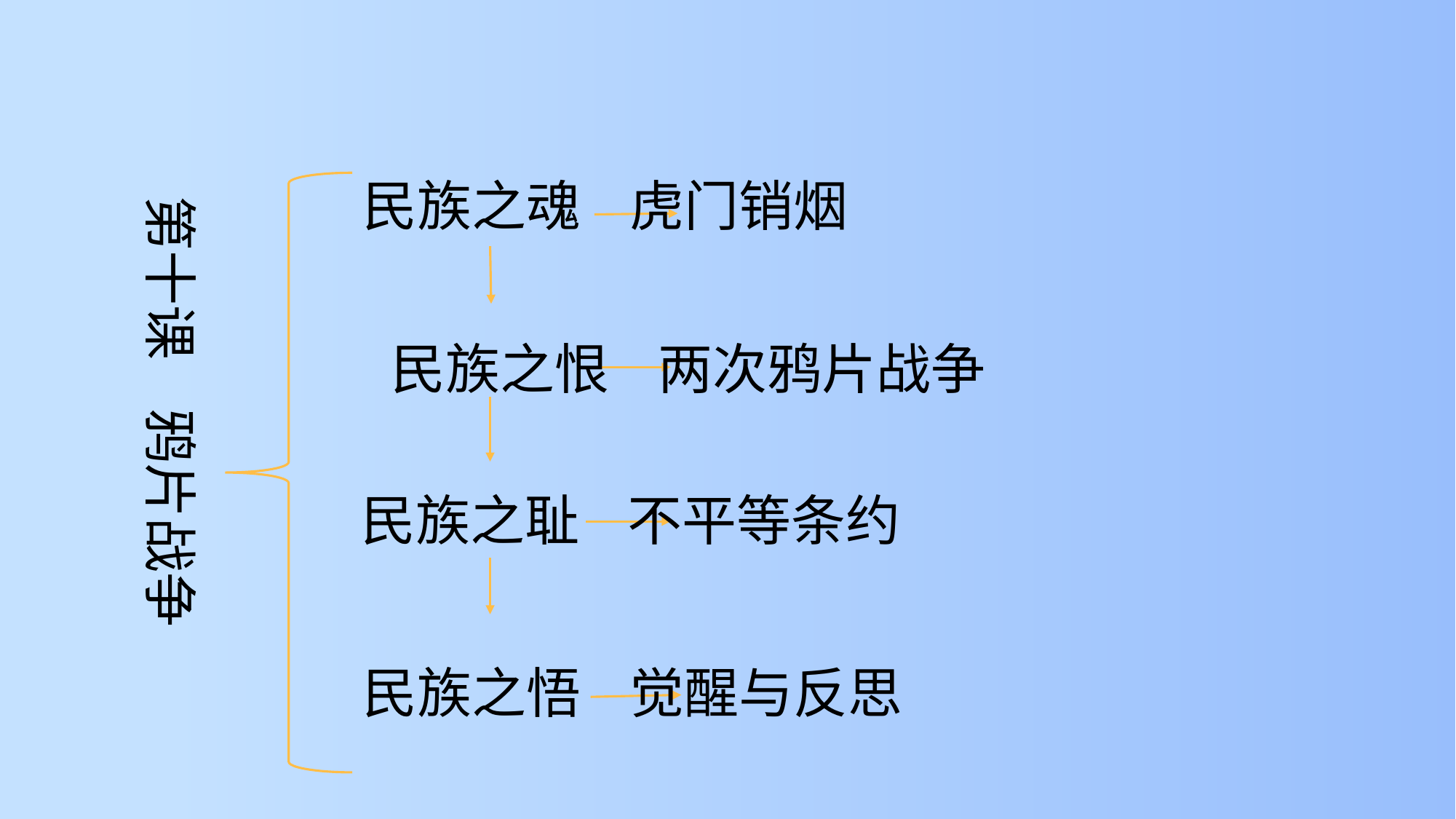

民族之魂    虎门销烟

第十课    鸦片战争
民族之恨    两次鸦片战争
民族之耻    不平等条约
民族之悟    觉醒与反思